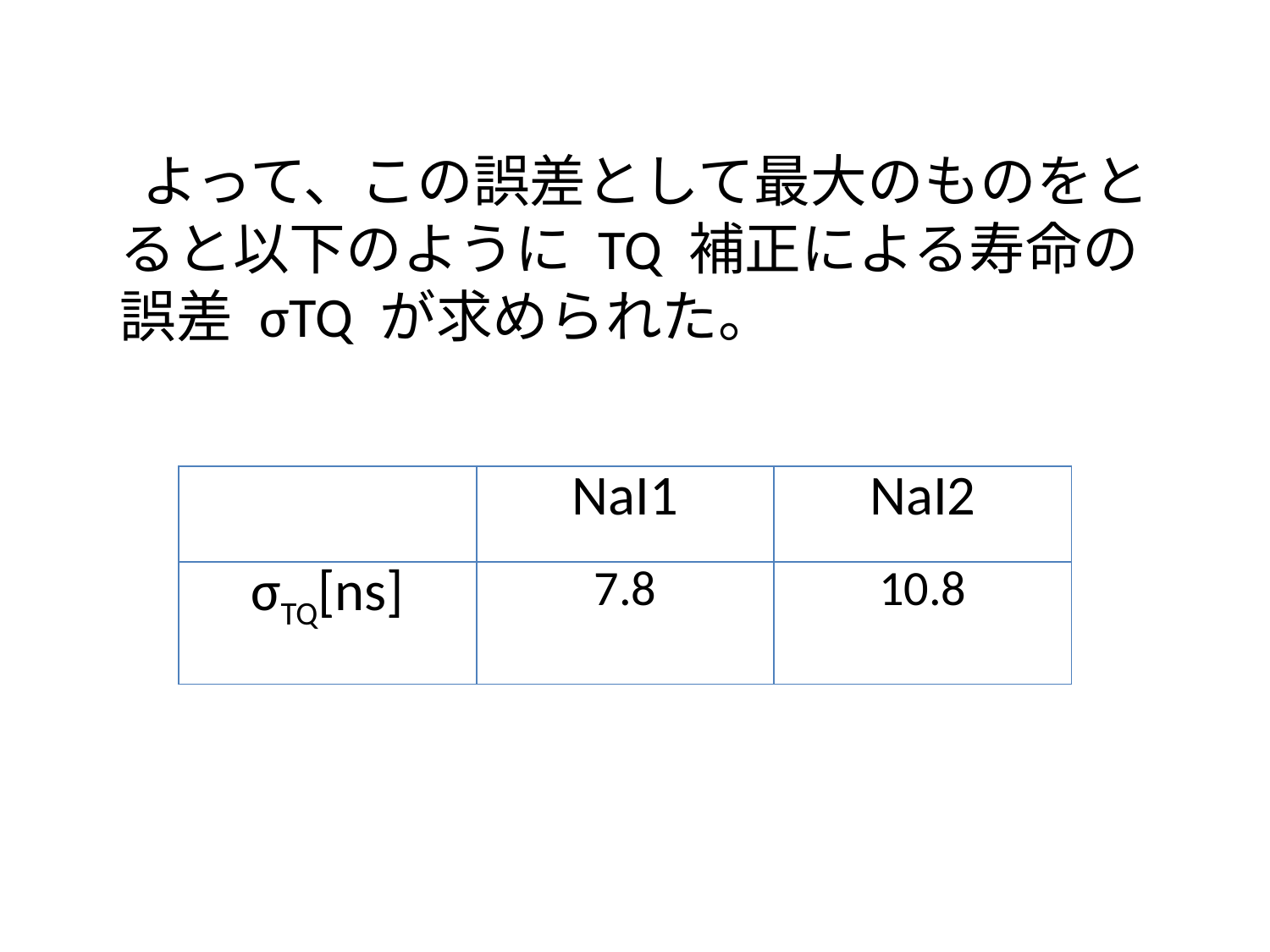

よって、この誤差として最大のものをとると以下のように TQ 補正による寿命の誤差 σTQ が求められた。

|  | NaI1 | NaI2 |
| --- | --- | --- |
| σTQ[ns] | 7.8 | 10.8 |